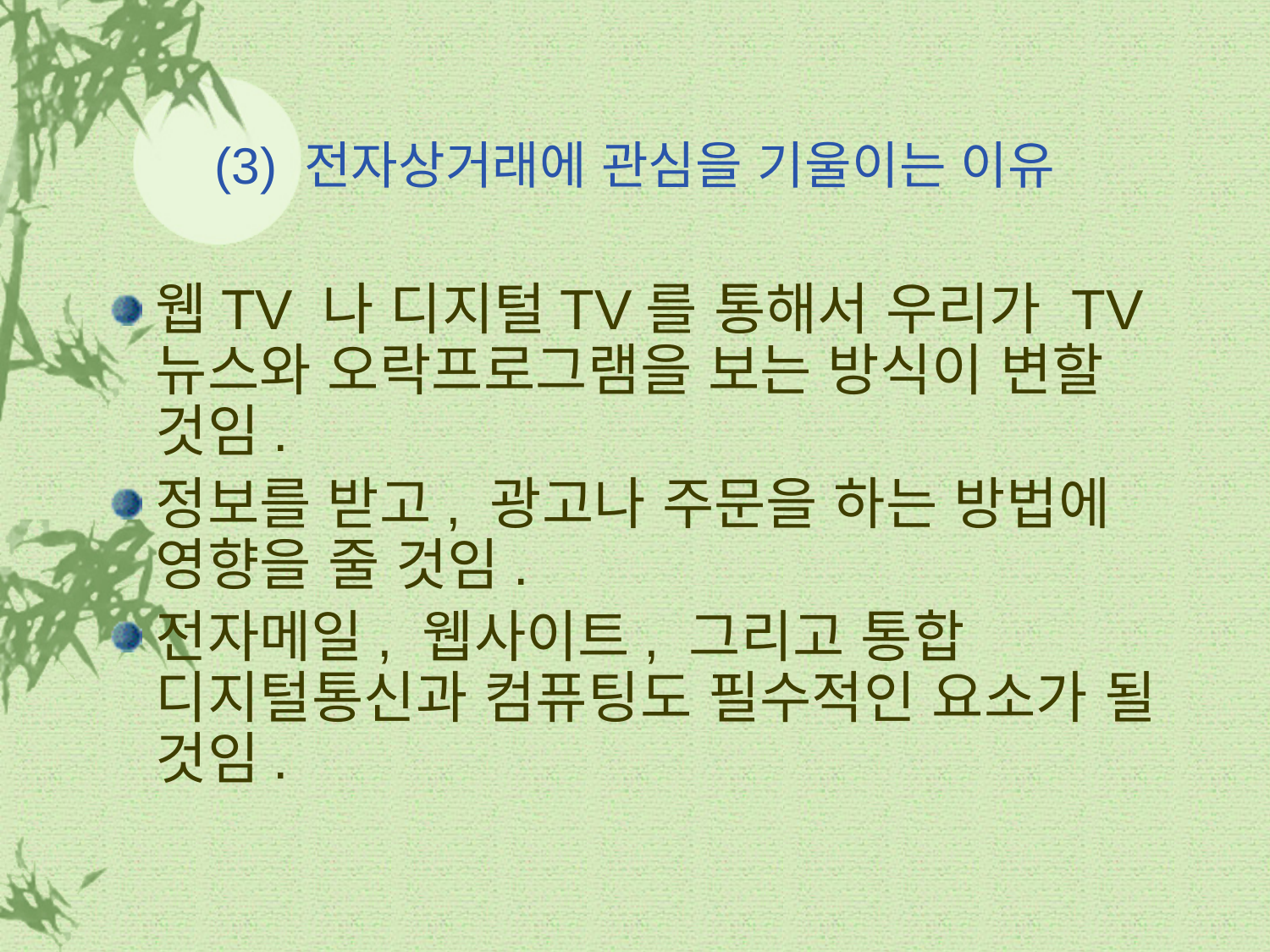

# (3) 전자상거래에 관심을 기울이는 이유
웹TV 나 디지털TV를 통해서 우리가 TV뉴스와 오락프로그램을 보는 방식이 변할 것임.
정보를 받고, 광고나 주문을 하는 방법에 영향을 줄 것임.
전자메일, 웹사이트, 그리고 통합 디지털통신과 컴퓨팅도 필수적인 요소가 될 것임.